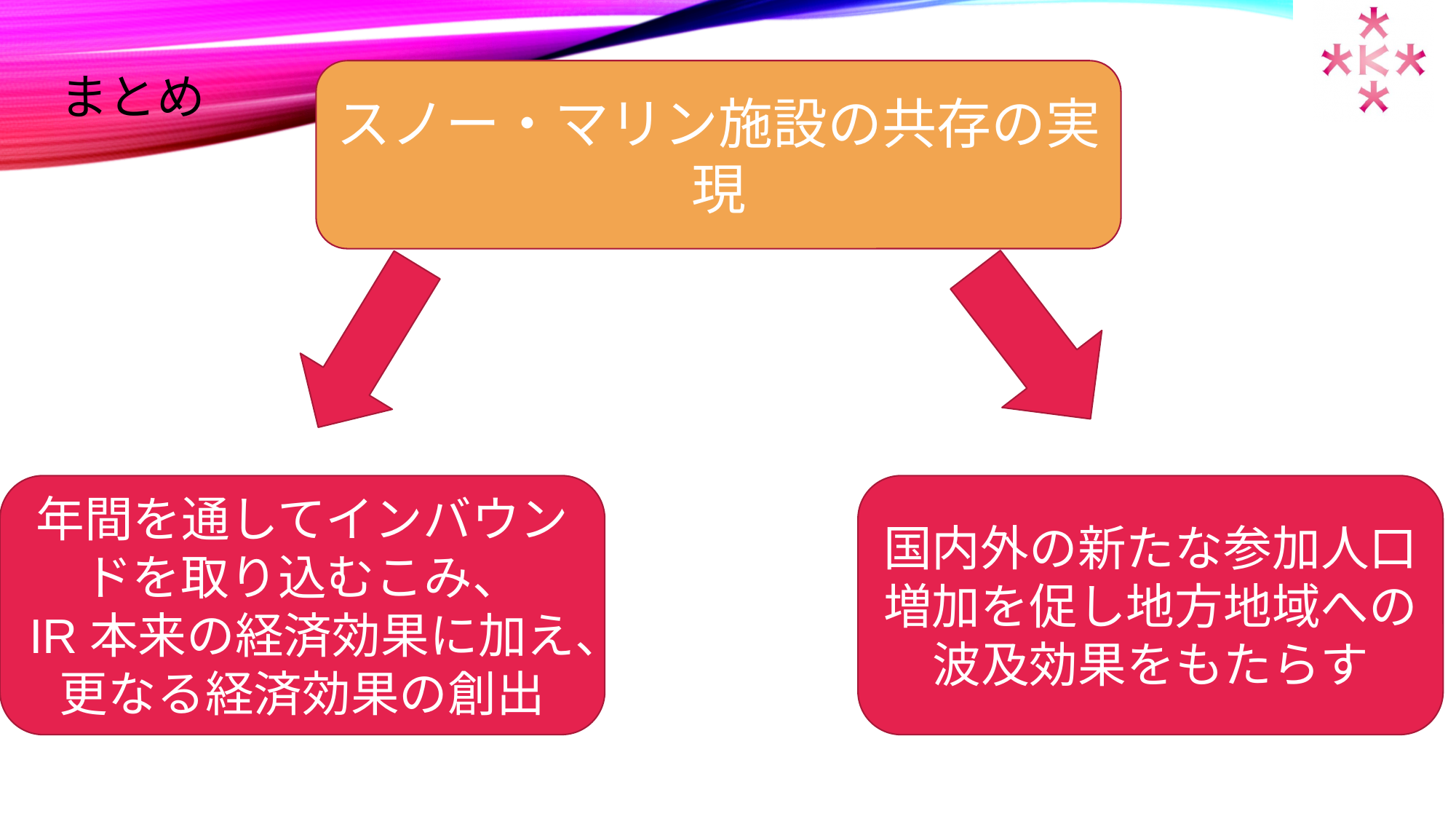

まとめ
スノー・マリン施設の共存の実現

年間を通してインバウンドを取り込むこみ、
IR本来の経済効果に加え、更なる経済効果の創出
国内外の新たな参加人口増加を促し地方地域への波及効果をもたらす